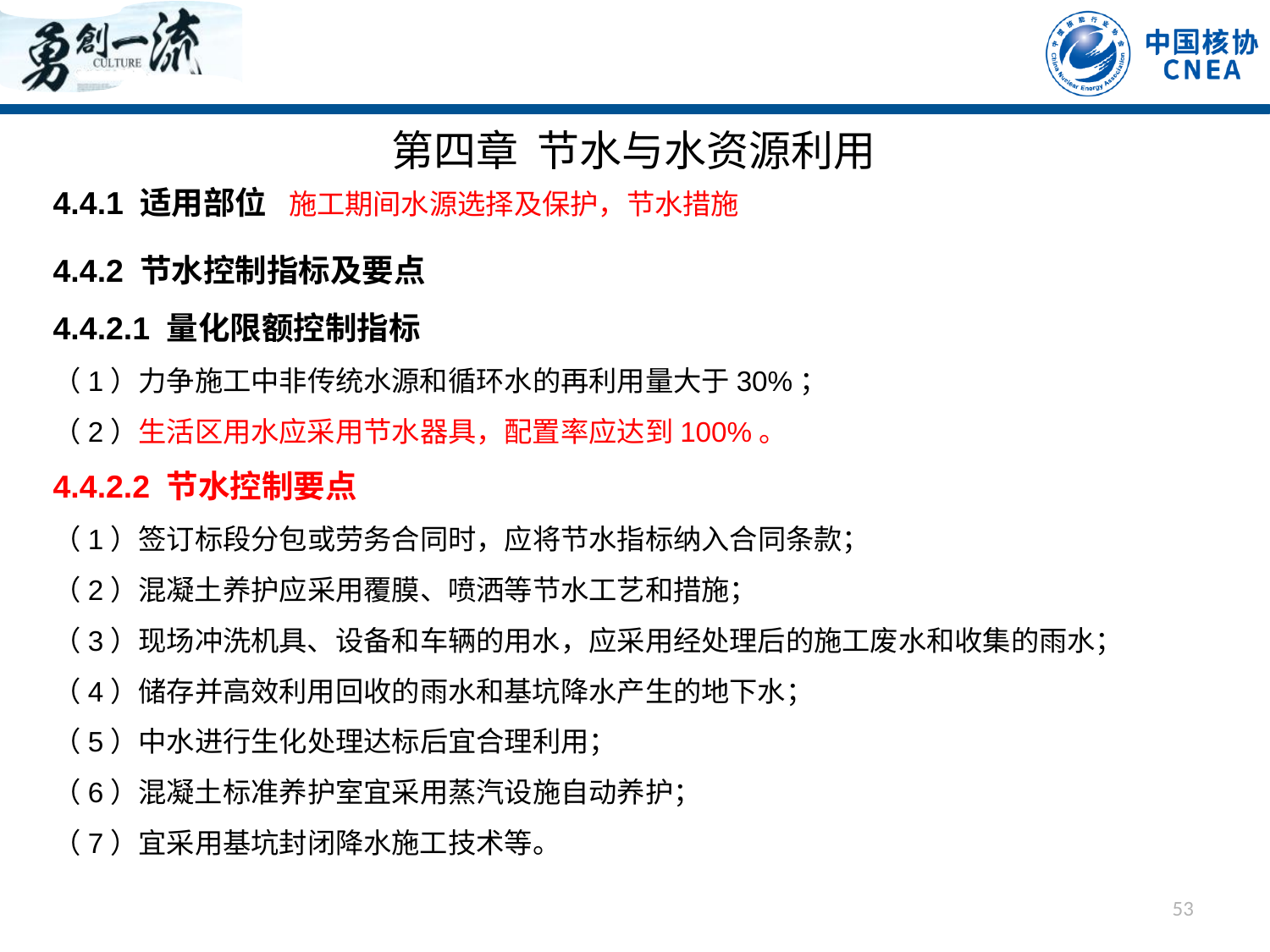

第四章  节水与水资源利用
4.4.1 适用部位   施工期间水源选择及保护，节水措施
4.4.2 节水控制指标及要点
4.4.2.1 量化限额控制指标
（1）力争施工中非传统水源和循环水的再利用量大于30%；
（2）生活区用水应采用节水器具，配置率应达到100%。
4.4.2.2 节水控制要点
（1）签订标段分包或劳务合同时，应将节水指标纳入合同条款；
（2）混凝土养护应采用覆膜、喷洒等节水工艺和措施；
（3）现场冲洗机具、设备和车辆的用水，应采用经处理后的施工废水和收集的雨水；
（4）储存并高效利用回收的雨水和基坑降水产生的地下水；
（5）中水进行生化处理达标后宜合理利用；
（6）混凝土标准养护室宜采用蒸汽设施自动养护；
（7）宜采用基坑封闭降水施工技术等。
53